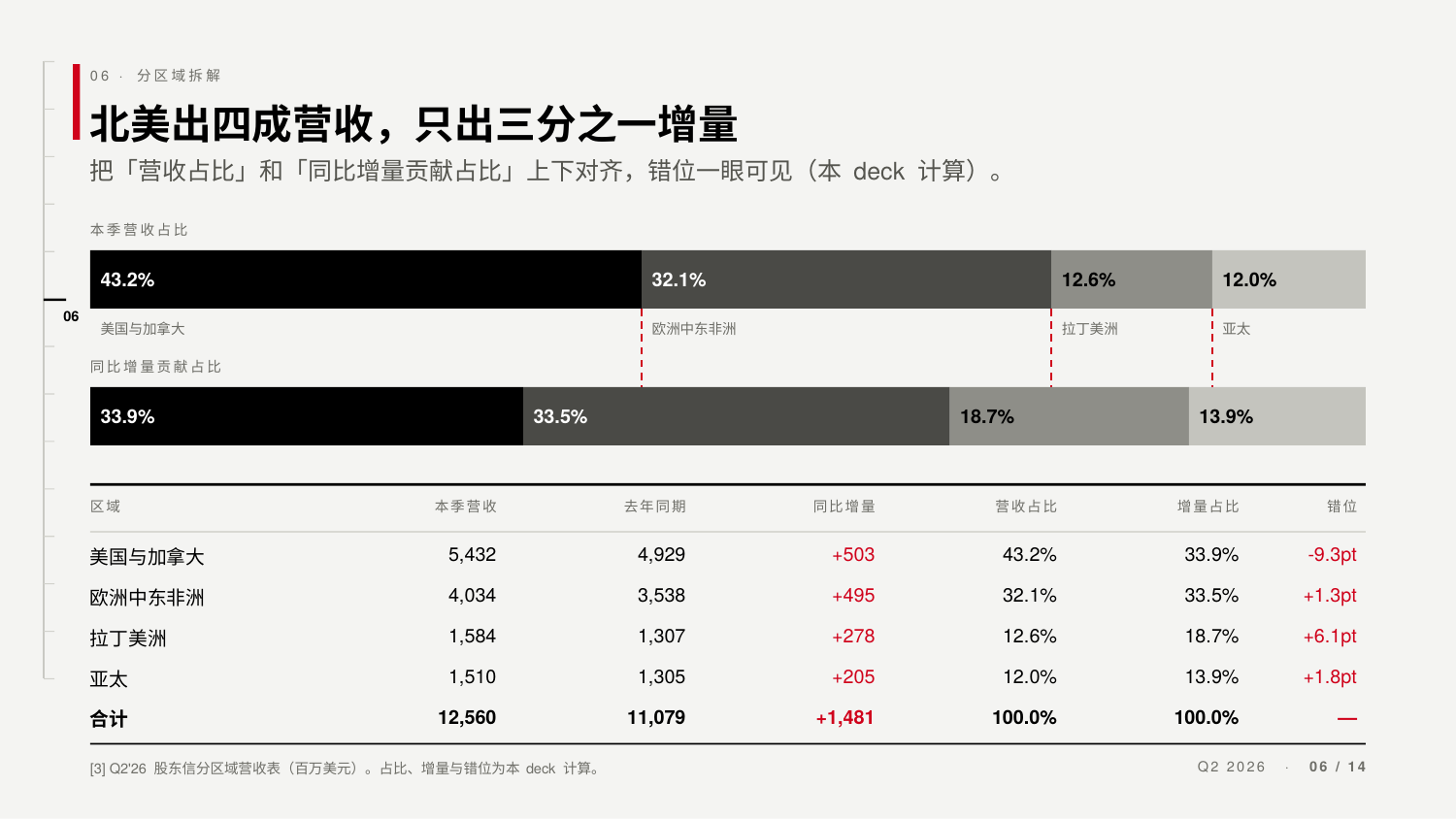

06 · 分区域拆解

北美出四成营收，只出三分之一增量

把「营收占比」和「同比增量贡献占比」上下对齐，错位一眼可见（本 deck 计算）。

本季营收占比

43.2%
32.1%
12.6%
12.0%

06
美国与加拿大
欧洲中东非洲
拉丁美洲
亚太

同比增量贡献占比

33.9%
33.5%
18.7%
13.9%

区域
本季营收
去年同期
同比增量
营收占比
增量占比
错位

美国与加拿大
5,432
4,929
+503
43.2%
33.9%
-9.3pt
欧洲中东非洲
4,034
3,538
+495
32.1%
33.5%
+1.3pt

拉丁美洲
1,584
1,307
+278
12.6%
18.7%
+6.1pt

亚太
1,510
1,305
+205
12.0%
13.9%
+1.8pt

合计
12,560
11,079
+1,481
100.0%
100.0%
—

[3] Q2'26 股东信分区域营收表（百万美元）。占比、增量与错位为本 deck 计算。
Q2 2026   ·   06 / 14